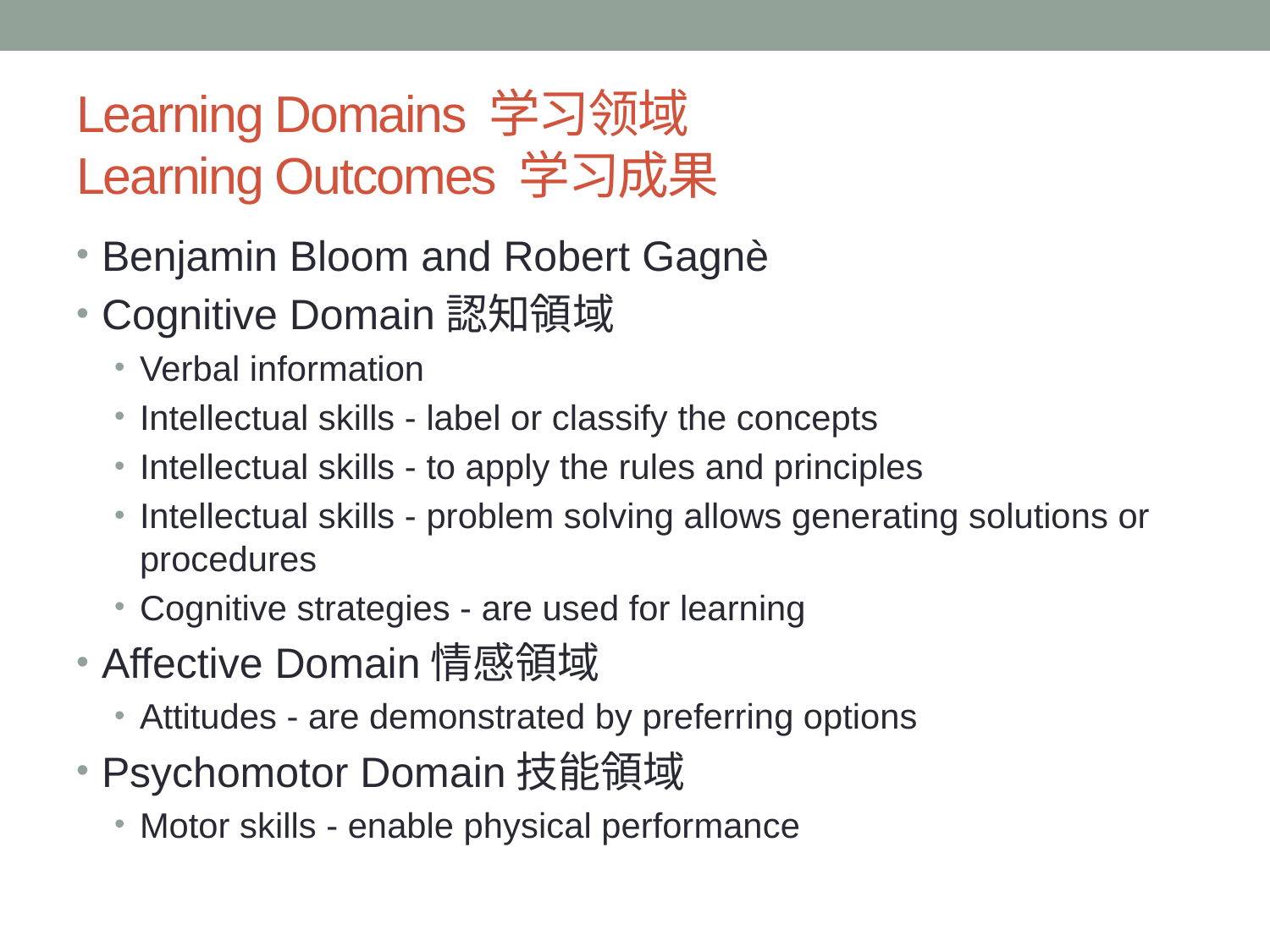

# Learning Domains 学习领域 Learning Outcomes 学习成果
Benjamin Bloom and Robert Gagnè
Cognitive Domain認知領域
Verbal information
Intellectual skills - label or classify the concepts
Intellectual skills - to apply the rules and principles
Intellectual skills - problem solving allows generating solutions or procedures
Cognitive strategies - are used for learning
Affective Domain情感領域
Attitudes - are demonstrated by preferring options
Psychomotor Domain技能領域
Motor skills - enable physical performance